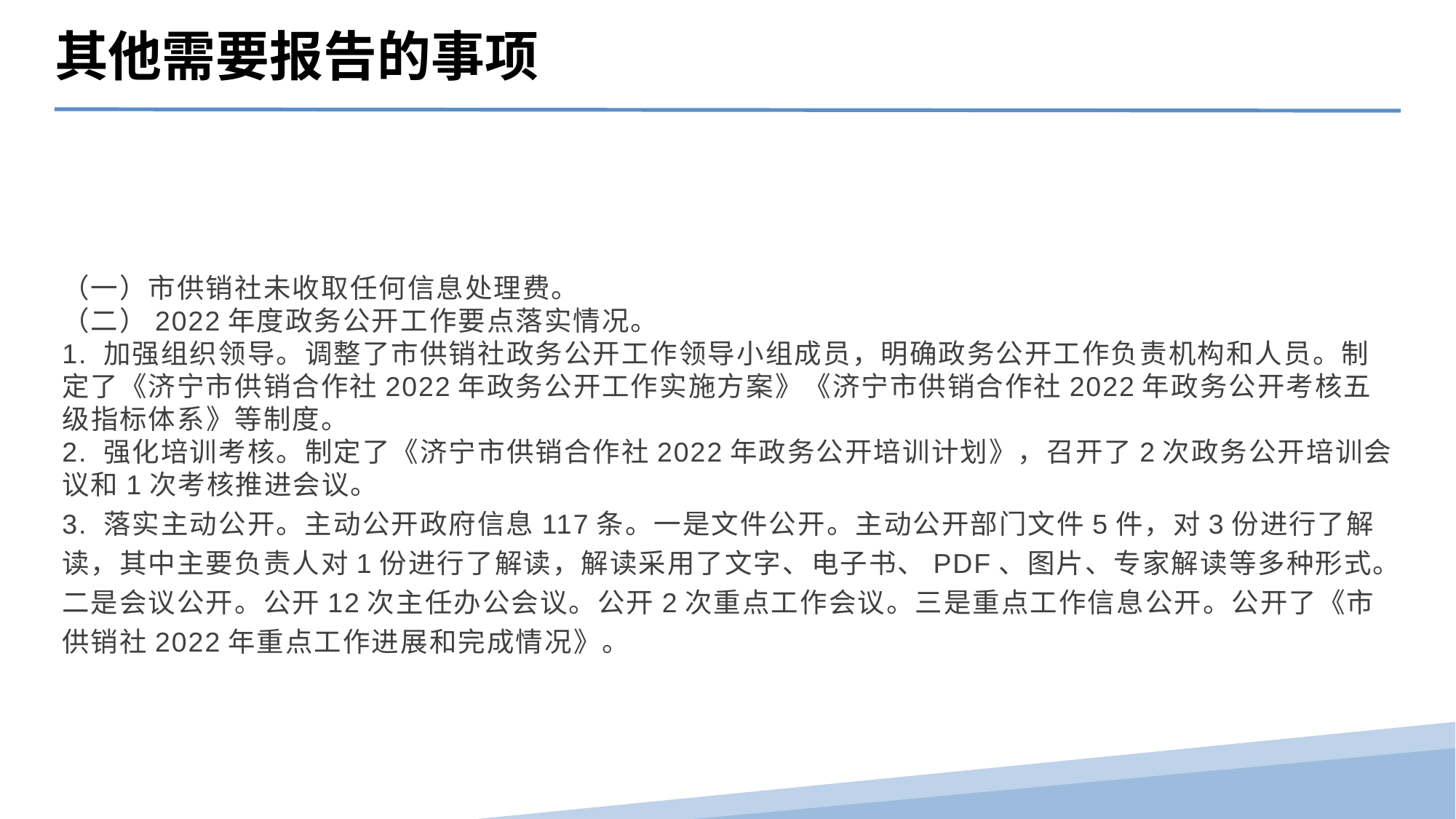

其他需要报告的事项
（一）市供销社未收取任何信息处理费。
（二）2022年度政务公开工作要点落实情况。
1. 加强组织领导。调整了市供销社政务公开工作领导小组成员，明确政务公开工作负责机构和人员。制定了《济宁市供销合作社2022年政务公开工作实施方案》《济宁市供销合作社2022年政务公开考核五级指标体系》等制度。
2. 强化培训考核。制定了《济宁市供销合作社2022年政务公开培训计划》，召开了2次政务公开培训会议和1次考核推进会议。
3. 落实主动公开。主动公开政府信息117条。一是文件公开。主动公开部门文件5件，对3份进行了解读，其中主要负责人对1份进行了解读，解读采用了文字、电子书、PDF、图片、专家解读等多种形式。二是会议公开。公开12次主任办公会议。公开2次重点工作会议。三是重点工作信息公开。公开了《市供销社2022年重点工作进展和完成情况》。